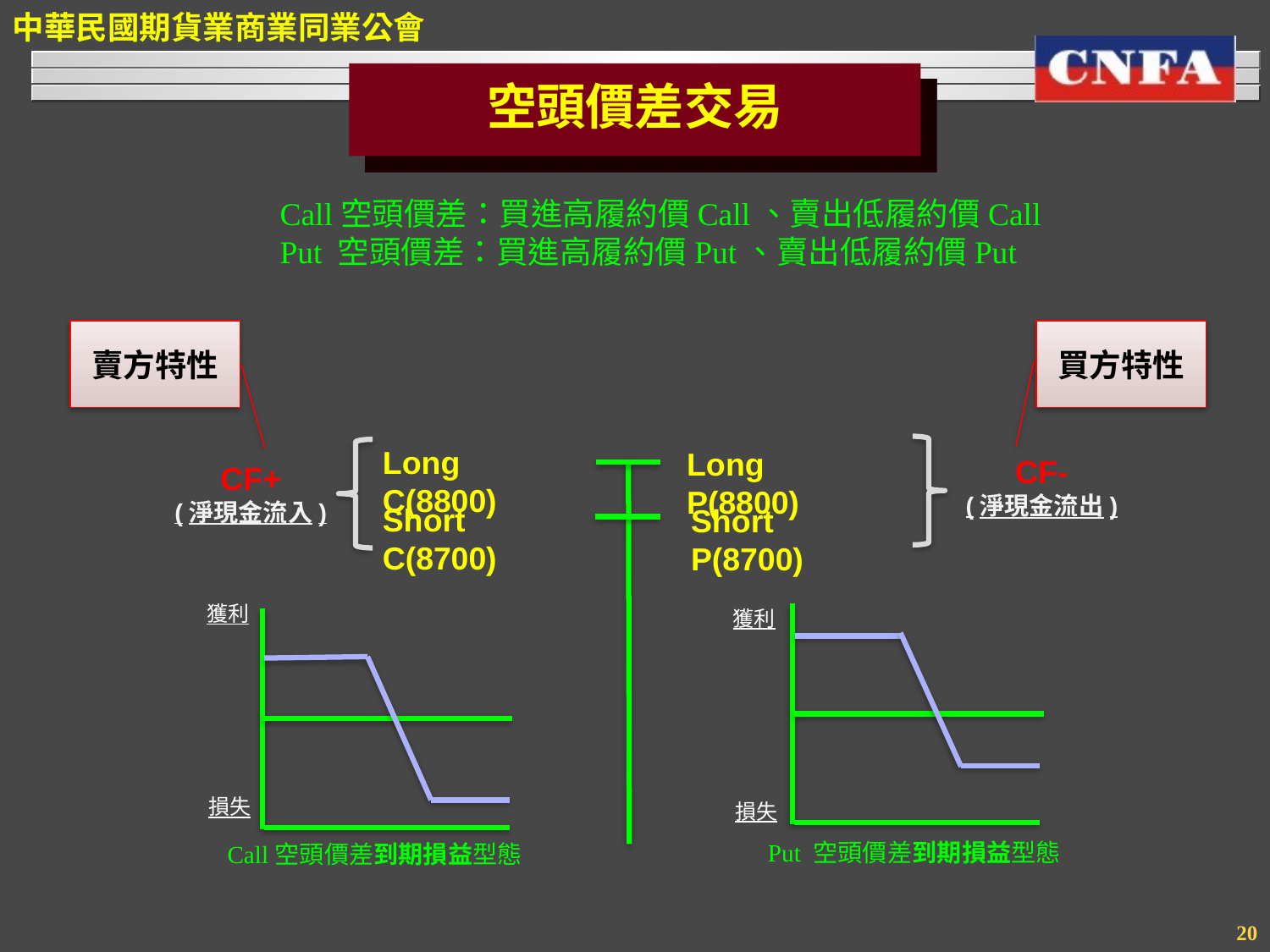

空頭價差交易
Call空頭價差：買進高履約價Call、賣出低履約價Call
Put 空頭價差：買進高履約價Put、賣出低履約價Put
賣方特性
買方特性
Long  C(8800)

Long  P(8800)

CF-
(淨現金流出)

CF+
(淨現金流入)
Short C(8700)
Short P(8700)
獲利
損失
獲利
損失
Put 空頭價差到期損益型態
Call空頭價差到期損益型態